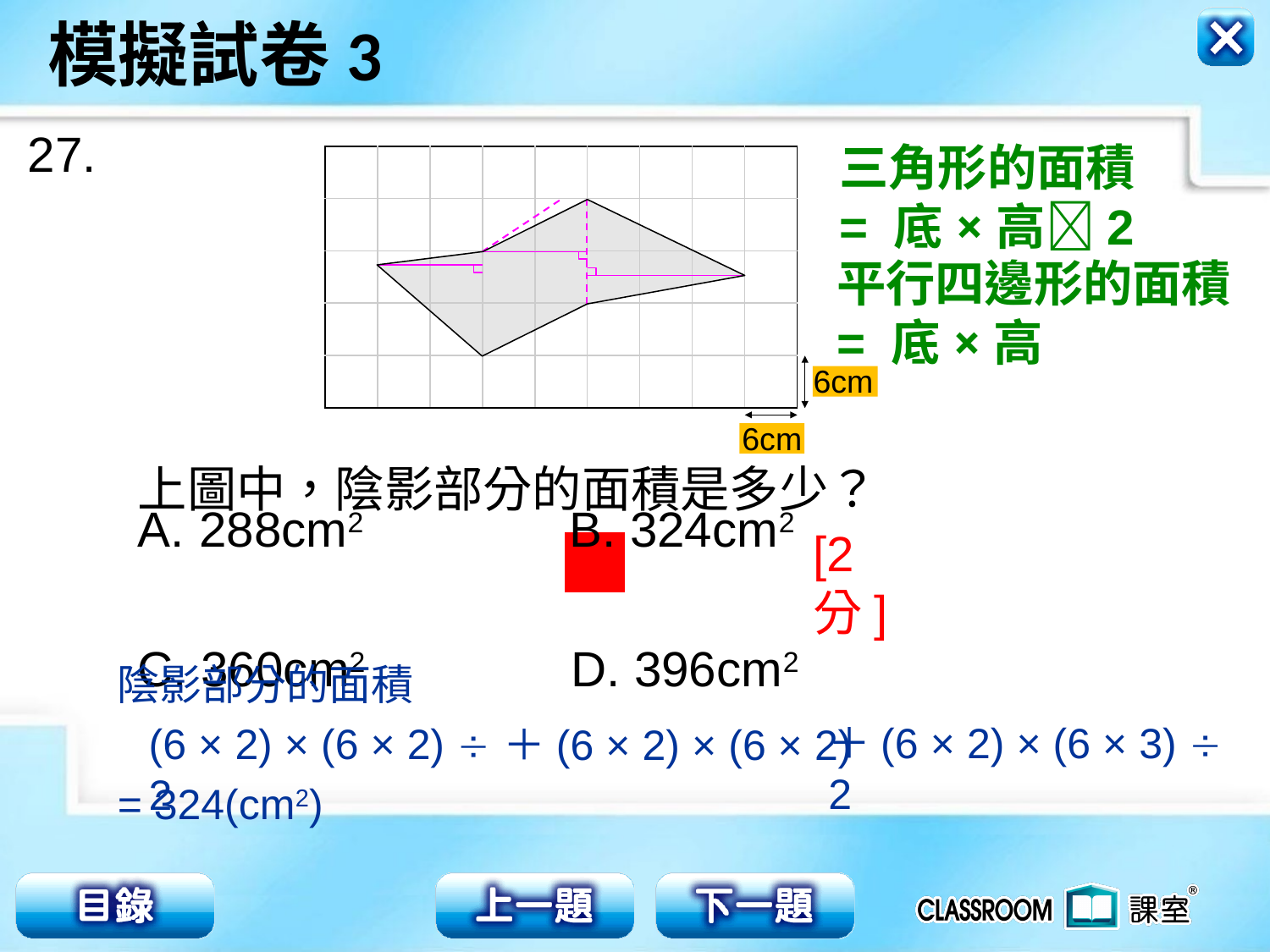

27.
三角形的面積
= 底×高÷2
|  |  |  |  |  |  |  |  |  |
| --- | --- | --- | --- | --- | --- | --- | --- | --- |
|  |  |  |  |  |  |  |  |  |
|  |  |  |  |  |  |  |  |  |
|  |  |  |  |  |  |  |  |  |
|  |  |  |  |  |  |  |  |  |

平行四邊形的面積
= 底×高

6cm

6cm

上圖中，陰影部分的面積是多少？
[2分]
 288cm2               B. 324cm2
C. 360cm2               D. 396cm2

陰影部分的面積
＋(6 × 2) × (6 × 3) ÷ 2
(6 × 2) × (6 × 2) ÷ 2
＋(6 × 2) × (6 × 2)
= 324(cm2)